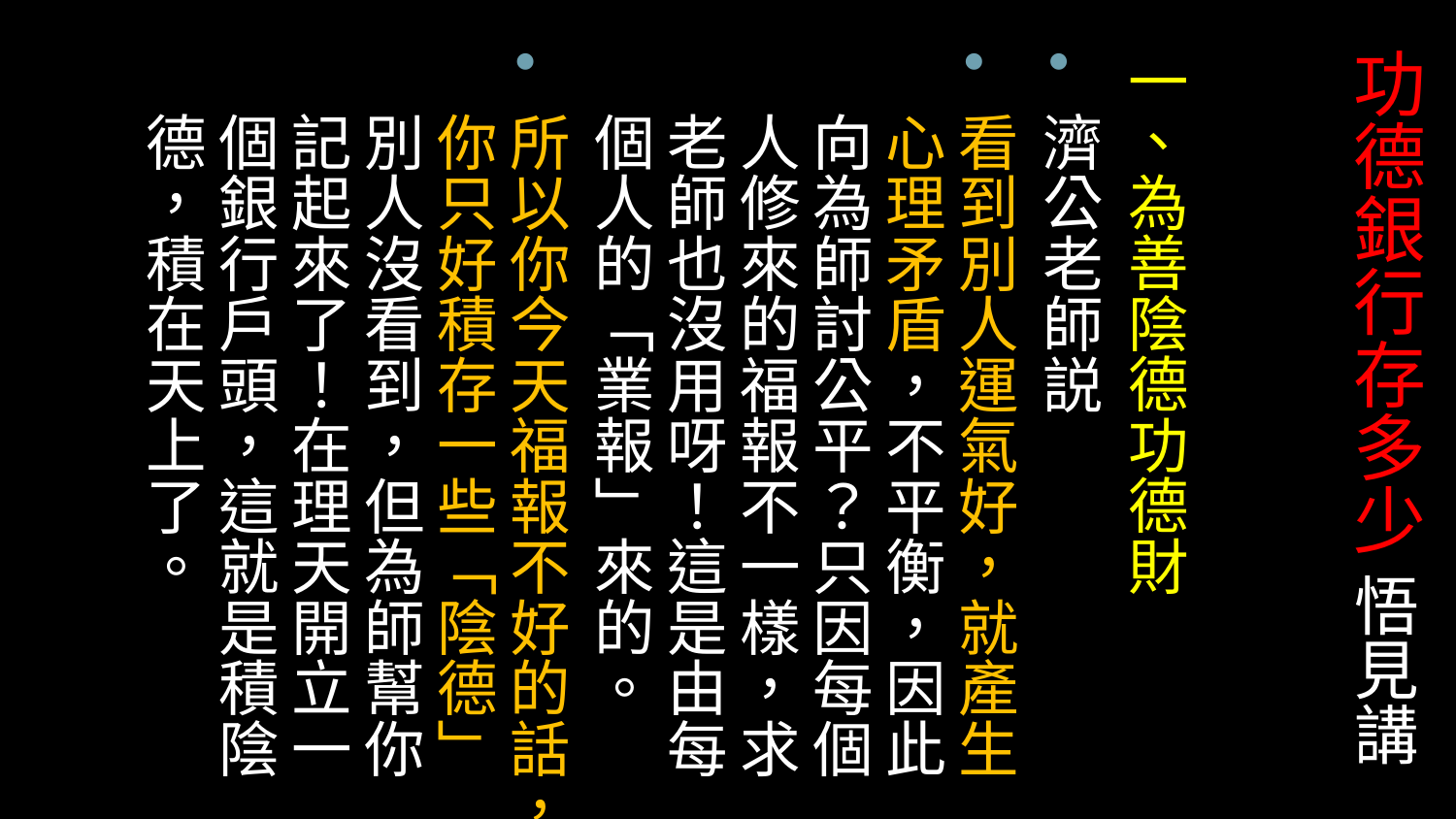

# 功德銀行存多少 悟見講
一、為善陰德功德財
濟公老師説
看到別人運氣好，就產生心理矛盾，不平衡，因此向為師討公平？只因每個人修來的福報不一樣，求老師也沒用呀！這是由每個人的「業報」來的。
所以你今天福報不好的話，你只好積存一些「陰德」別人沒看到，但為師幫你記起來了！在理天開立一個銀行戶頭，這就是積陰德，積在天上了。